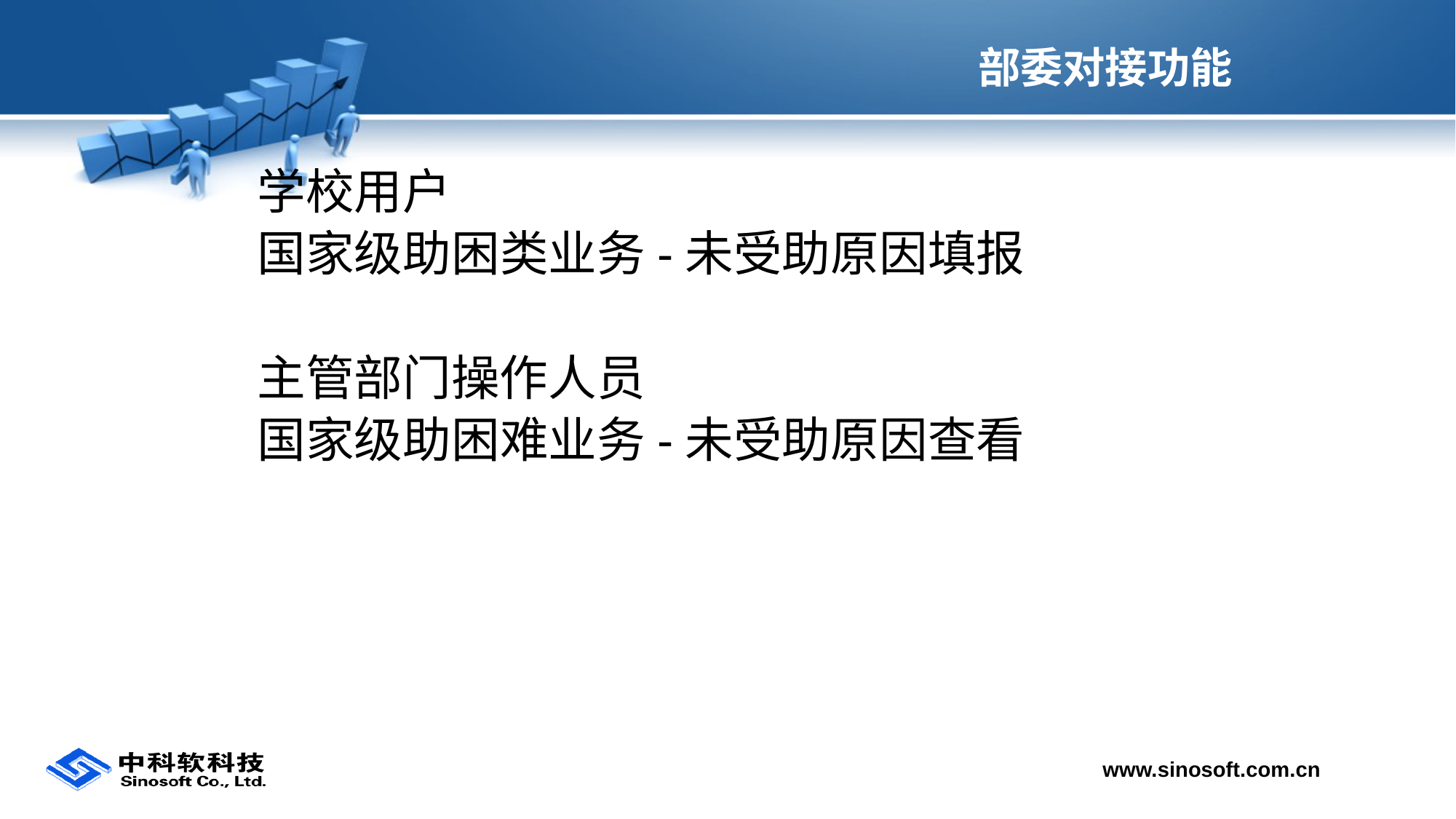

# 部委对接功能

学校用户
国家级助困类业务-未受助原因填报

主管部门操作人员
国家级助困难业务-未受助原因查看